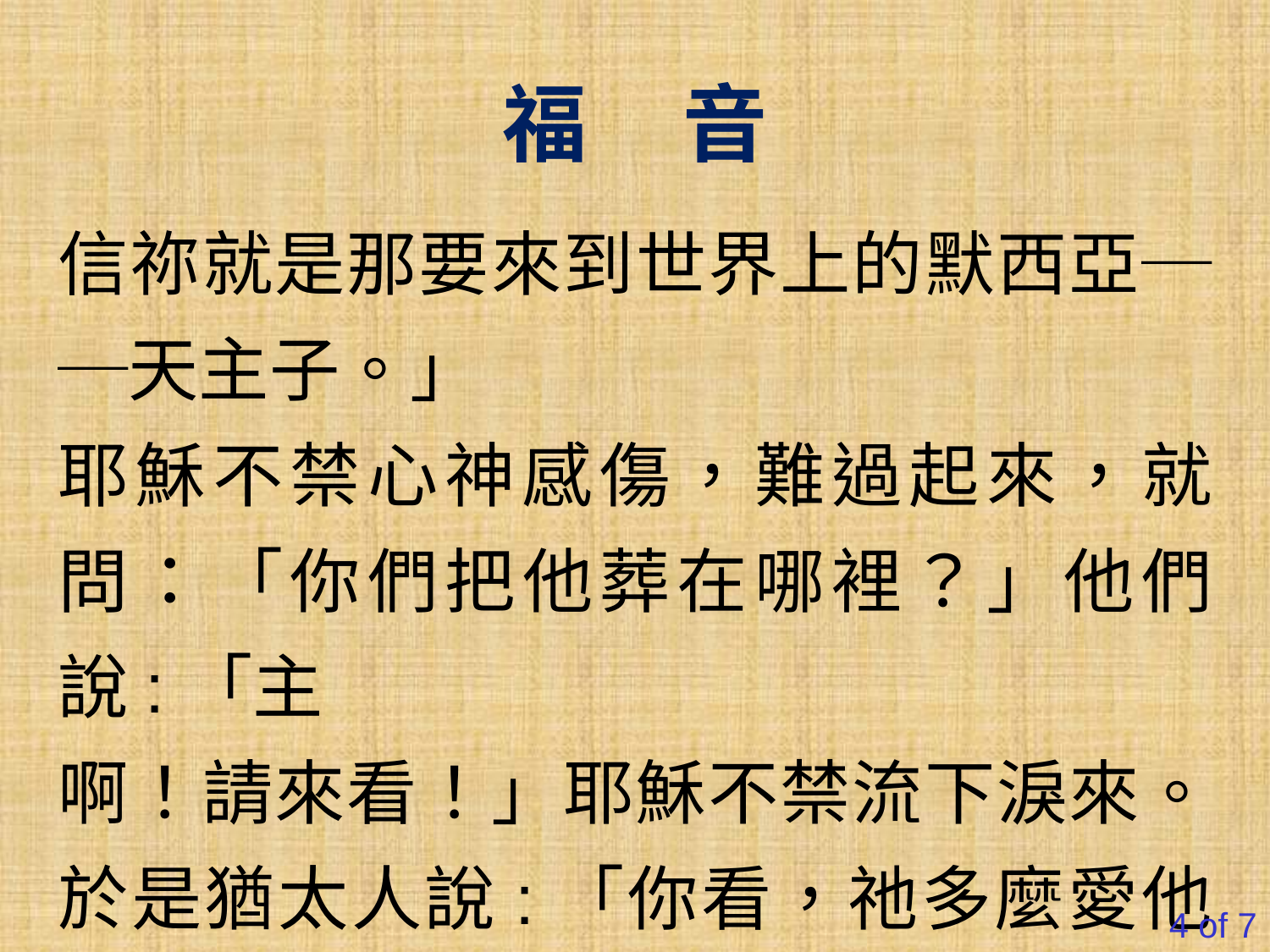

福     音

信祢就是那要來到世界上的默西亞──天主子。」
耶穌不禁心神感傷，難過起來，就問：「你們把他葬在哪裡？」他們說:「主
啊！請來看！」耶穌不禁流下淚來。於是猶太人說:「你看，祂多麼愛他啊！」其中也有人說:「祂治好生來
4 of 7